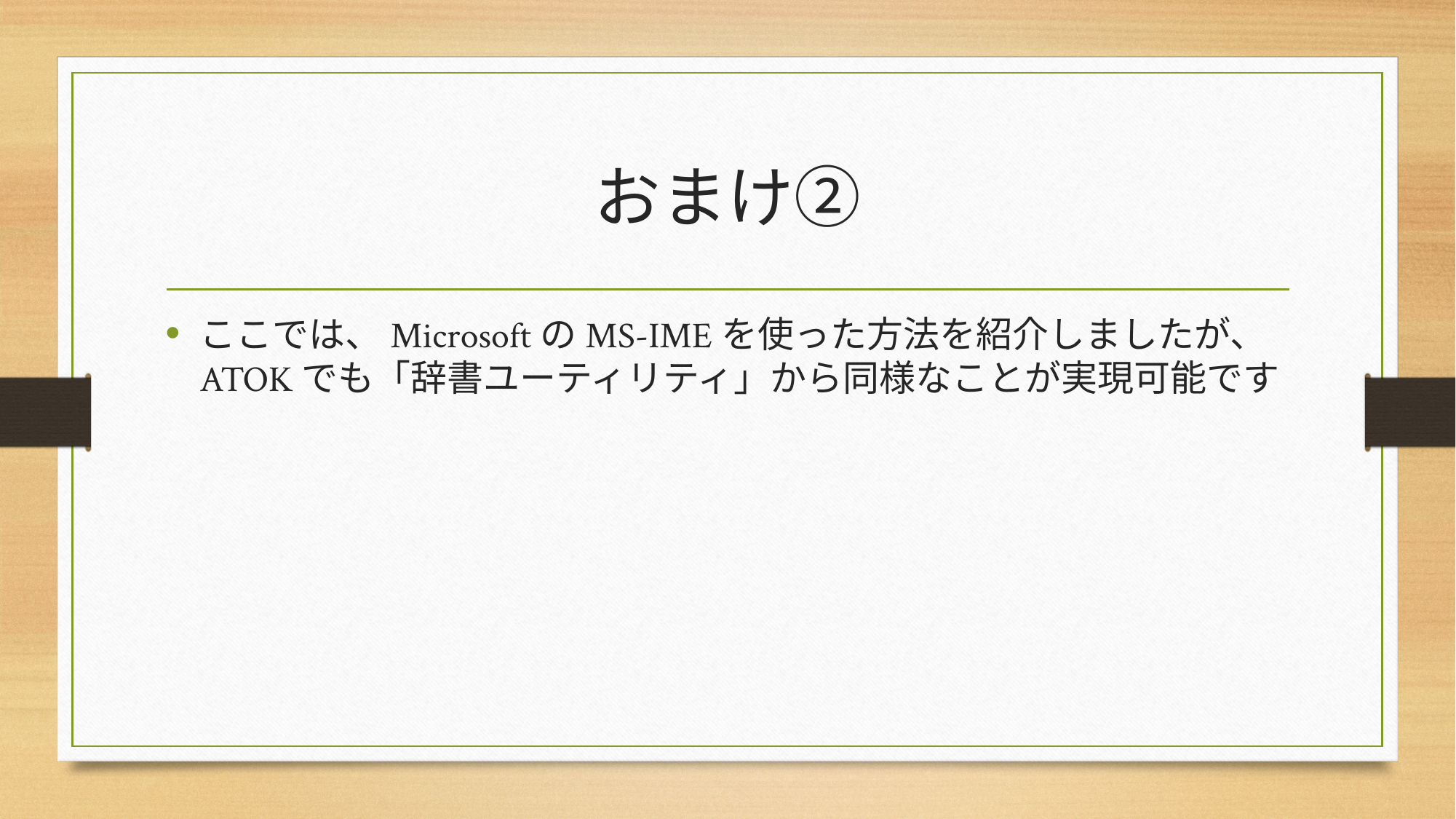

# おまけ②
ここでは、MicrosoftのMS-IMEを使った方法を紹介しましたが、ATOKでも「辞書ユーティリティ」から同様なことが実現可能です